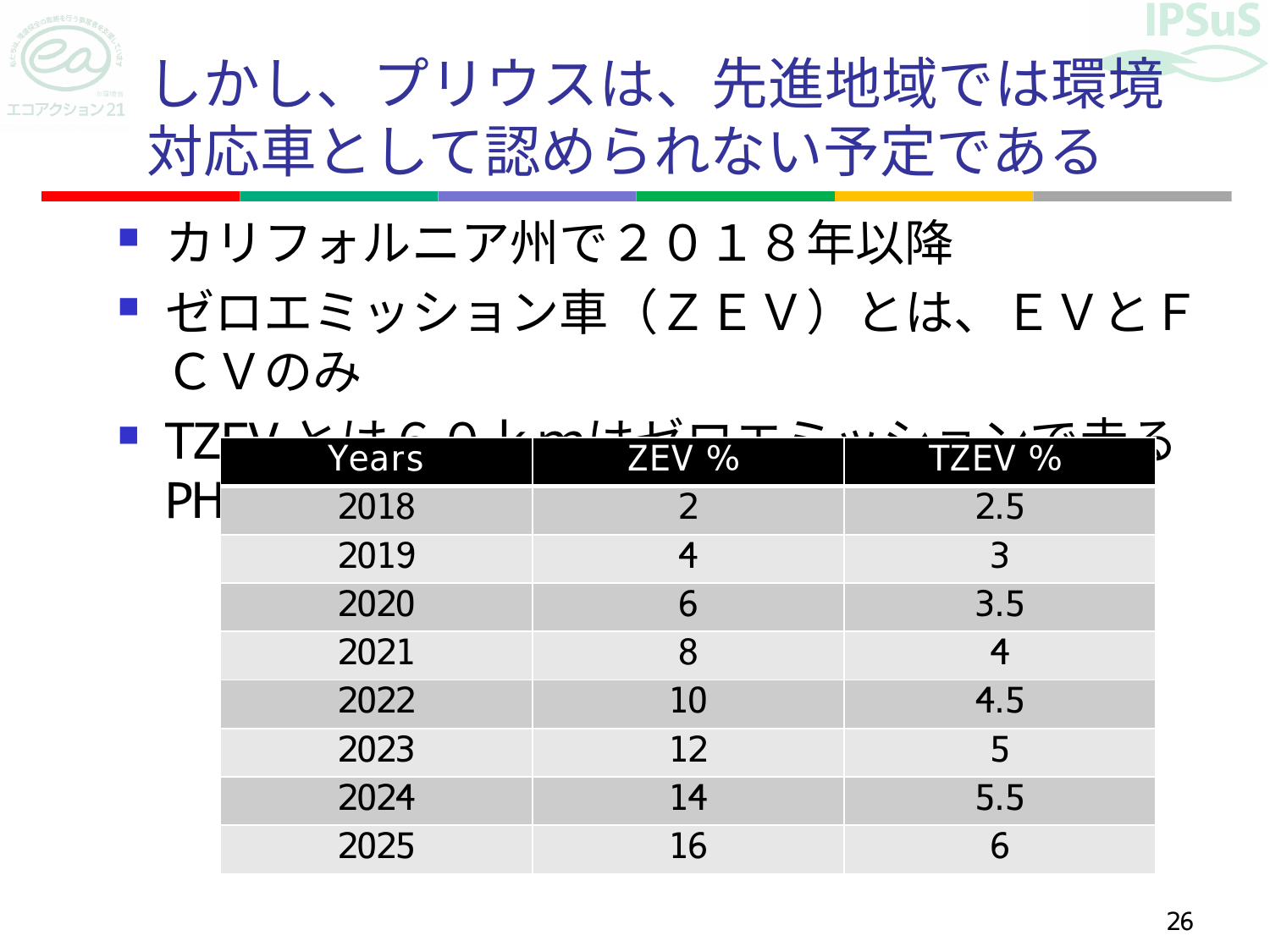

# しかし、プリウスは、先進地域では環境対応車として認められない予定である

カリフォルニア州で２０１８年以降
ゼロエミッション車（ＺＥＶ）とは、ＥＶとＦＣＶのみ
TZEVとは６０ｋｍはゼロエミッションで走るPHV車

| Years | ZEV % | TZEV % |
| --- | --- | --- |
| 2018 | 2 | 2.5 |
| 2019 | 4 | 3 |
| 2020 | 6 | 3.5 |
| 2021 | 8 | 4 |
| 2022 | 10 | 4.5 |
| 2023 | 12 | 5 |
| 2024 | 14 | 5.5 |
| 2025 | 16 | 6 |
26